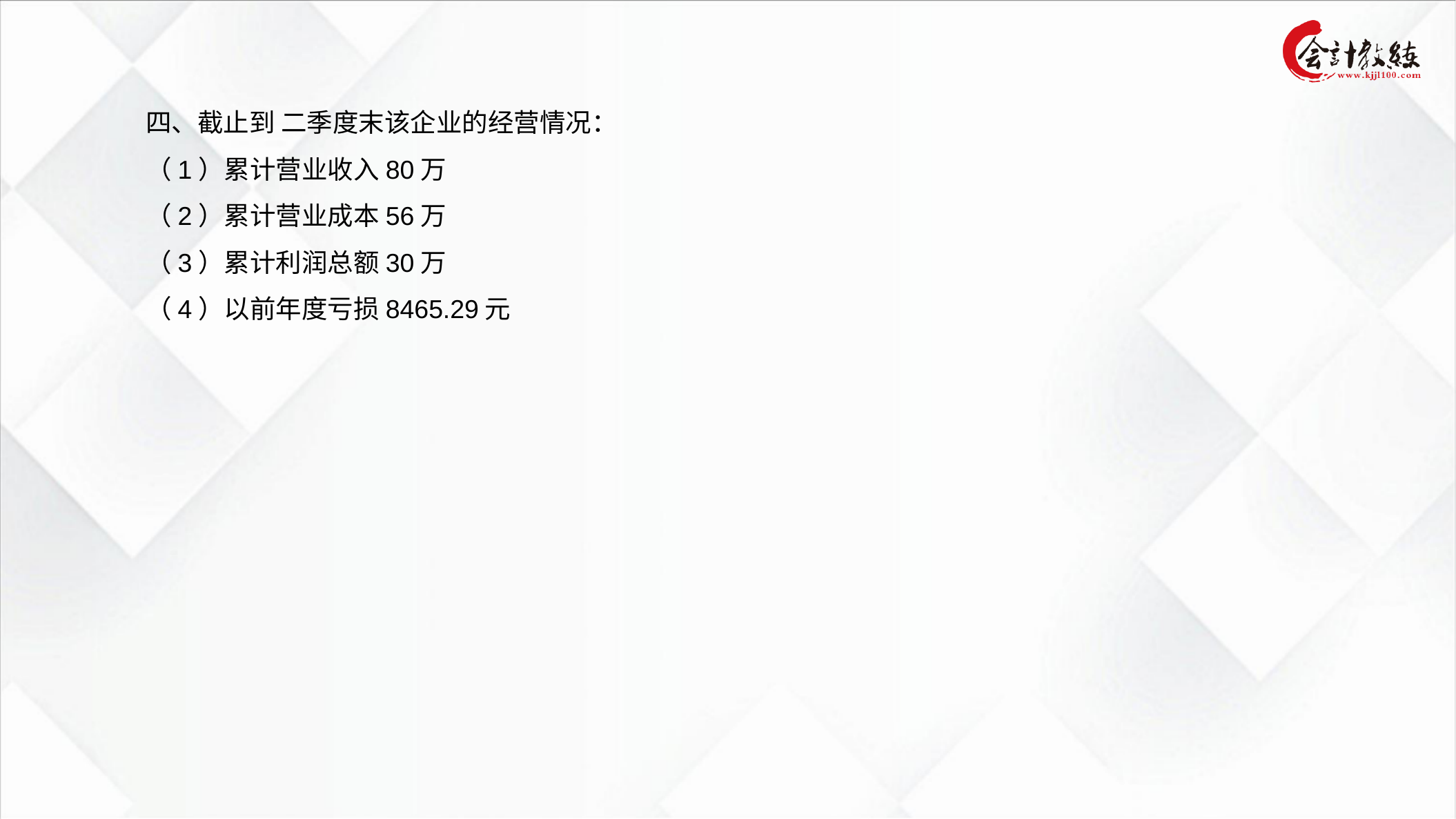

四、截止到 二季度末该企业的经营情况：
（1）累计营业收入80万
（2）累计营业成本56万
（3）累计利润总额30万
（4）以前年度亏损8465.29元